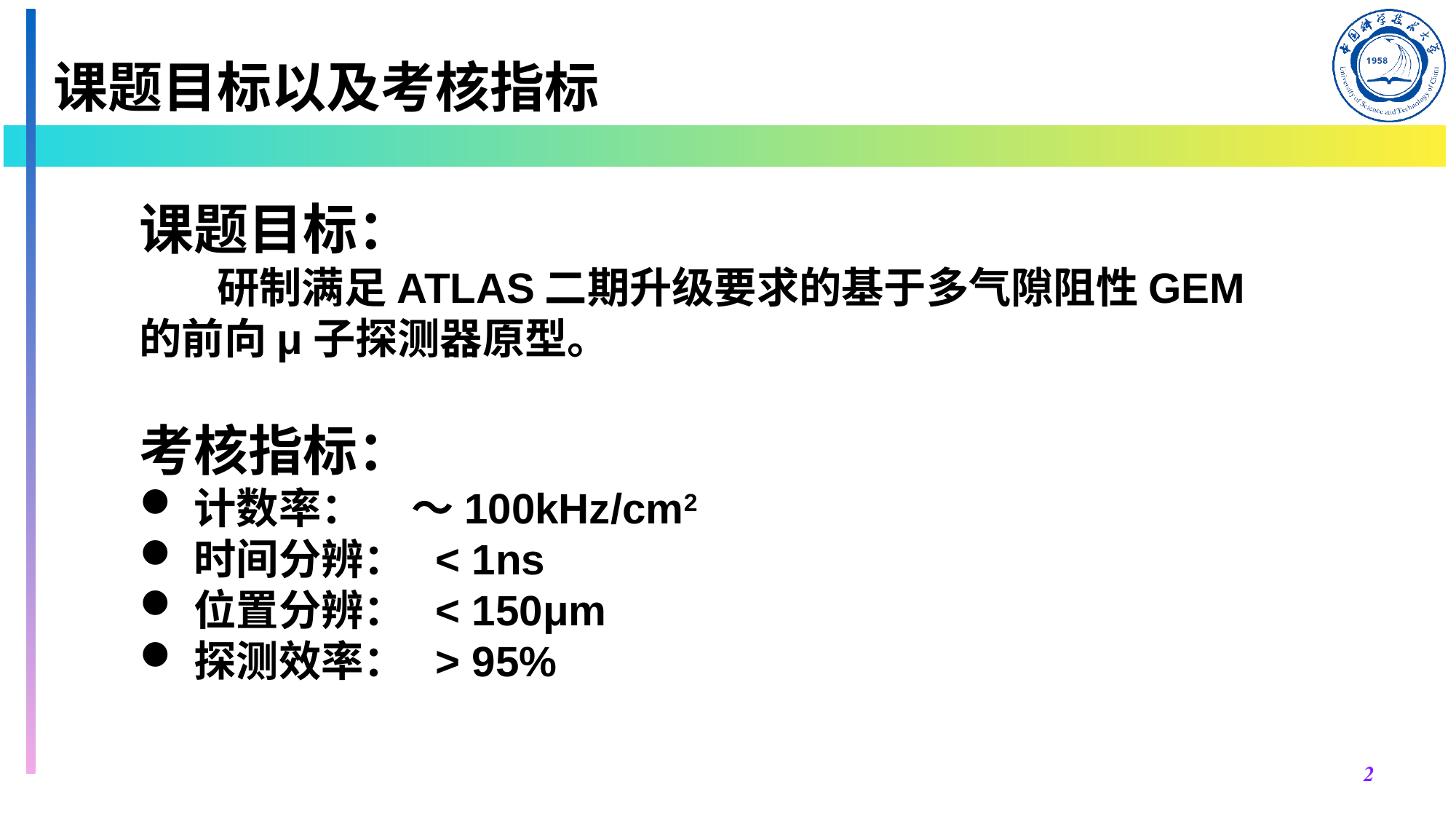

课题目标以及考核指标
课题目标：
       研制满足ATLAS二期升级要求的基于多气隙阻性GEM的前向μ子探测器原型。
考核指标：
计数率：     ～100kHz/cm2
时间分辨：  < 1ns
位置分辨：  < 150μm
探测效率：  > 95%